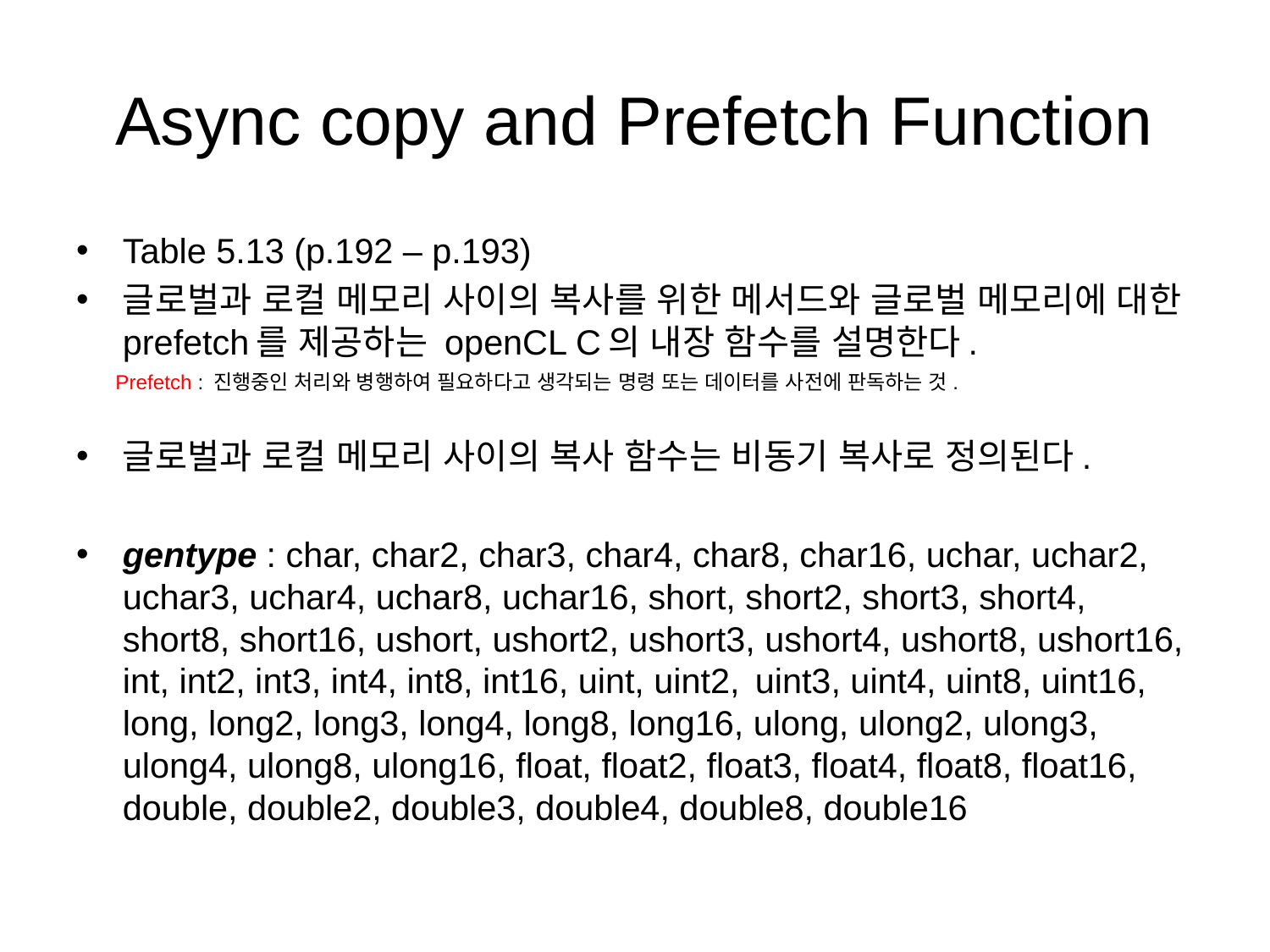

# Async copy and Prefetch Function
Table 5.13 (p.192 – p.193)
글로벌과 로컬 메모리 사이의 복사를 위한 메서드와 글로벌 메모리에 대한 prefetch를 제공하는 openCL C의 내장 함수를 설명한다.
      Prefetch : 진행중인 처리와 병행하여 필요하다고 생각되는 명령 또는 데이터를 사전에 판독하는 것.

글로벌과 로컬 메모리 사이의 복사 함수는 비동기 복사로 정의된다.

gentype : char, char2, char3, char4, char8, char16, uchar, uchar2, uchar3, uchar4, uchar8, uchar16, short, short2, short3, short4, short8, short16, ushort, ushort2, ushort3, ushort4, ushort8, ushort16, int, int2, int3, int4, int8, int16, uint, uint2, 	uint3, uint4, uint8, uint16, long, long2, long3, long4, long8, long16, ulong, ulong2, ulong3, ulong4, ulong8, ulong16, float, float2, float3, float4, float8, float16, double, double2, double3, double4, double8, double16